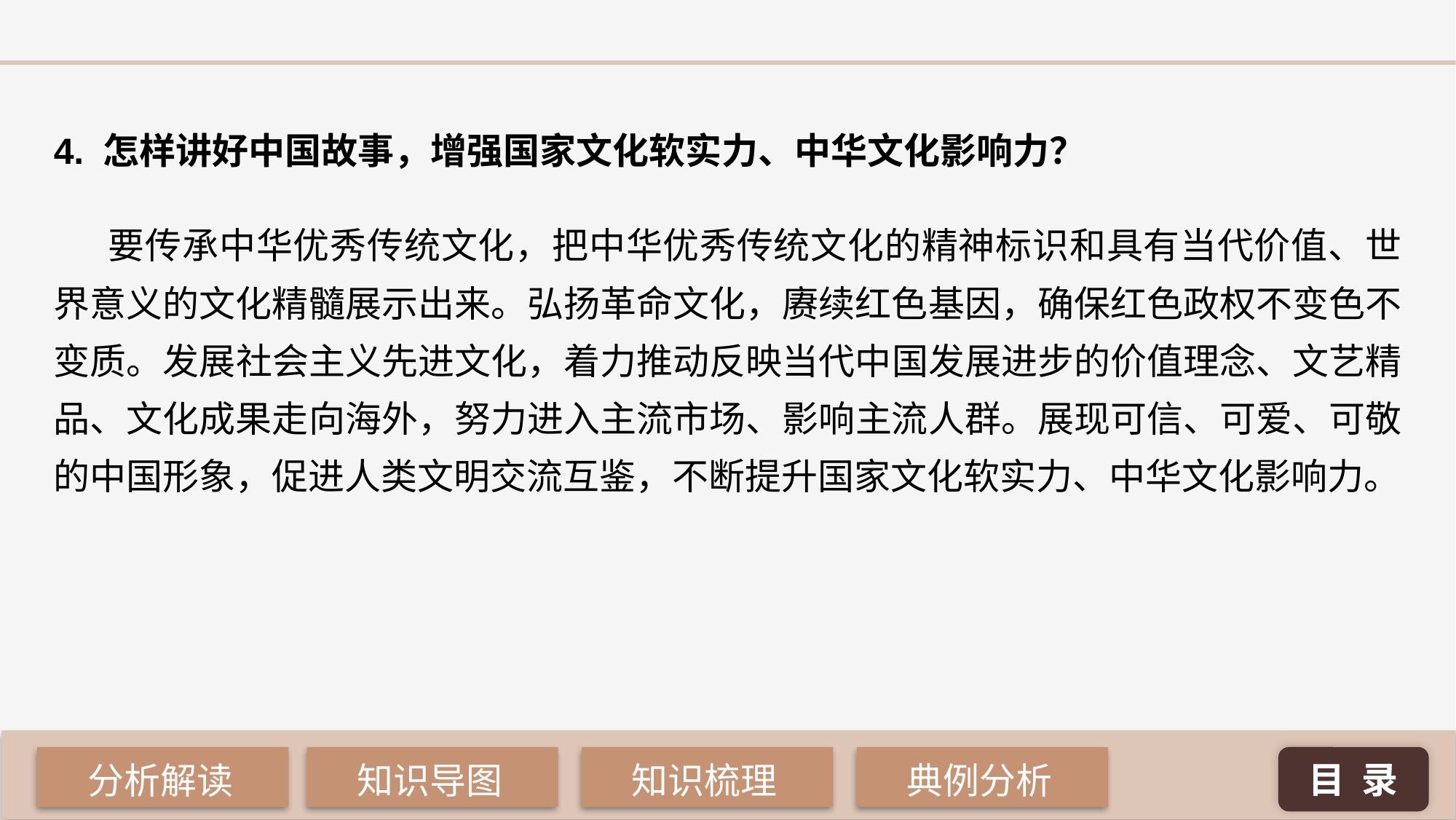

4. 怎样讲好中国故事，增强国家文化软实力、中华文化影响力？
要传承中华优秀传统文化，把中华优秀传统文化的精神标识和具有当代价值、世界意义的文化精髓展示出来。弘扬革命文化，赓续红色基因，确保红色政权不变色不变质。发展社会主义先进文化，着力推动反映当代中国发展进步的价值理念、文艺精品、文化成果走向海外，努力进入主流市场、影响主流人群。展现可信、可爱、可敬的中国形象，促进人类文明交流互鉴，不断提升国家文化软实力、中华文化影响力。